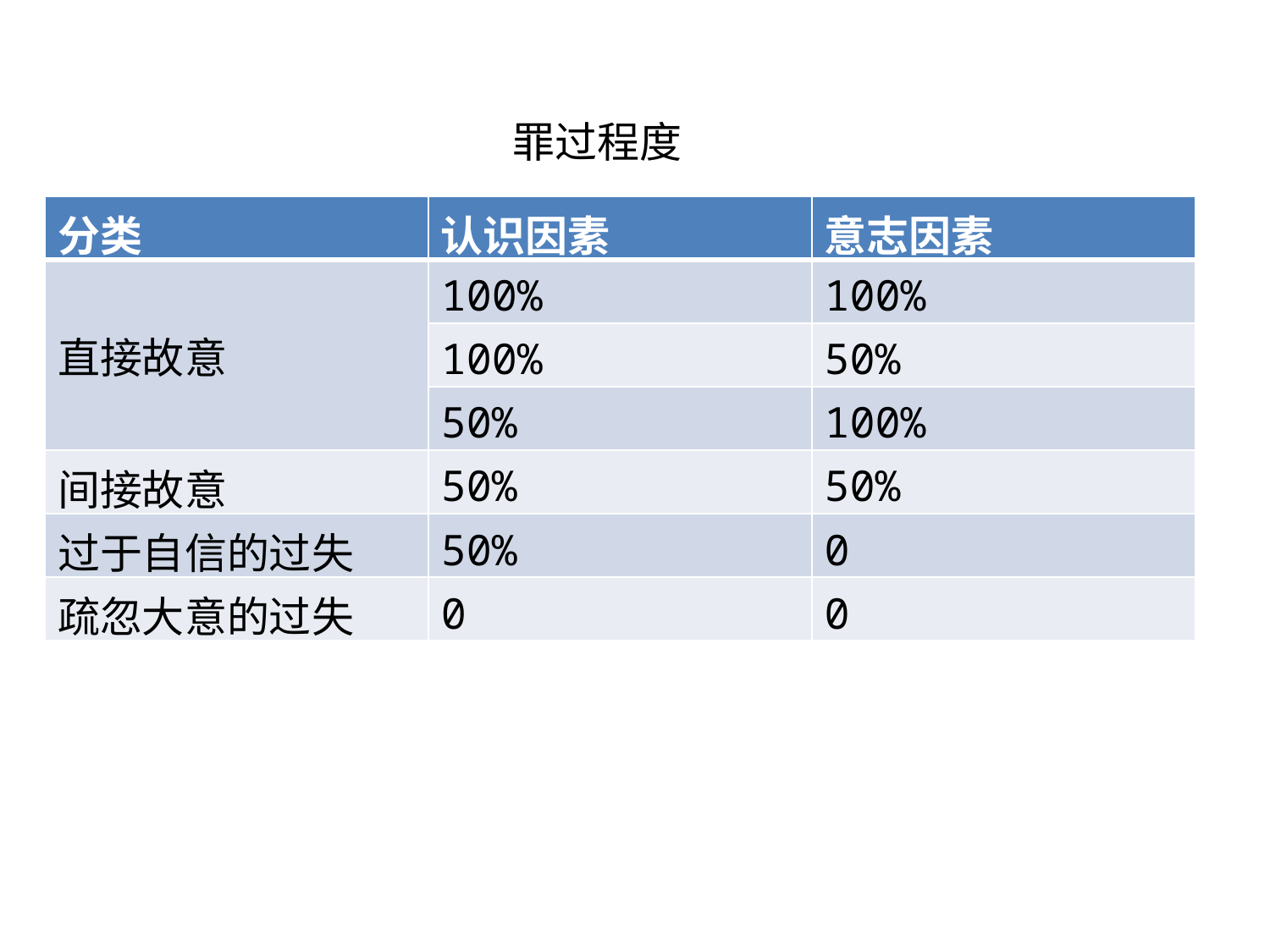

罪过程度
| 分类 | 认识因素 | 意志因素 |
| --- | --- | --- |
| 直接故意 | 100% | 100% |
|  | 100% | 50% |
|  | 50% | 100% |
| 间接故意 | 50% | 50% |
| 过于自信的过失 | 50% | 0 |
| 疏忽大意的过失 | 0 | 0 |